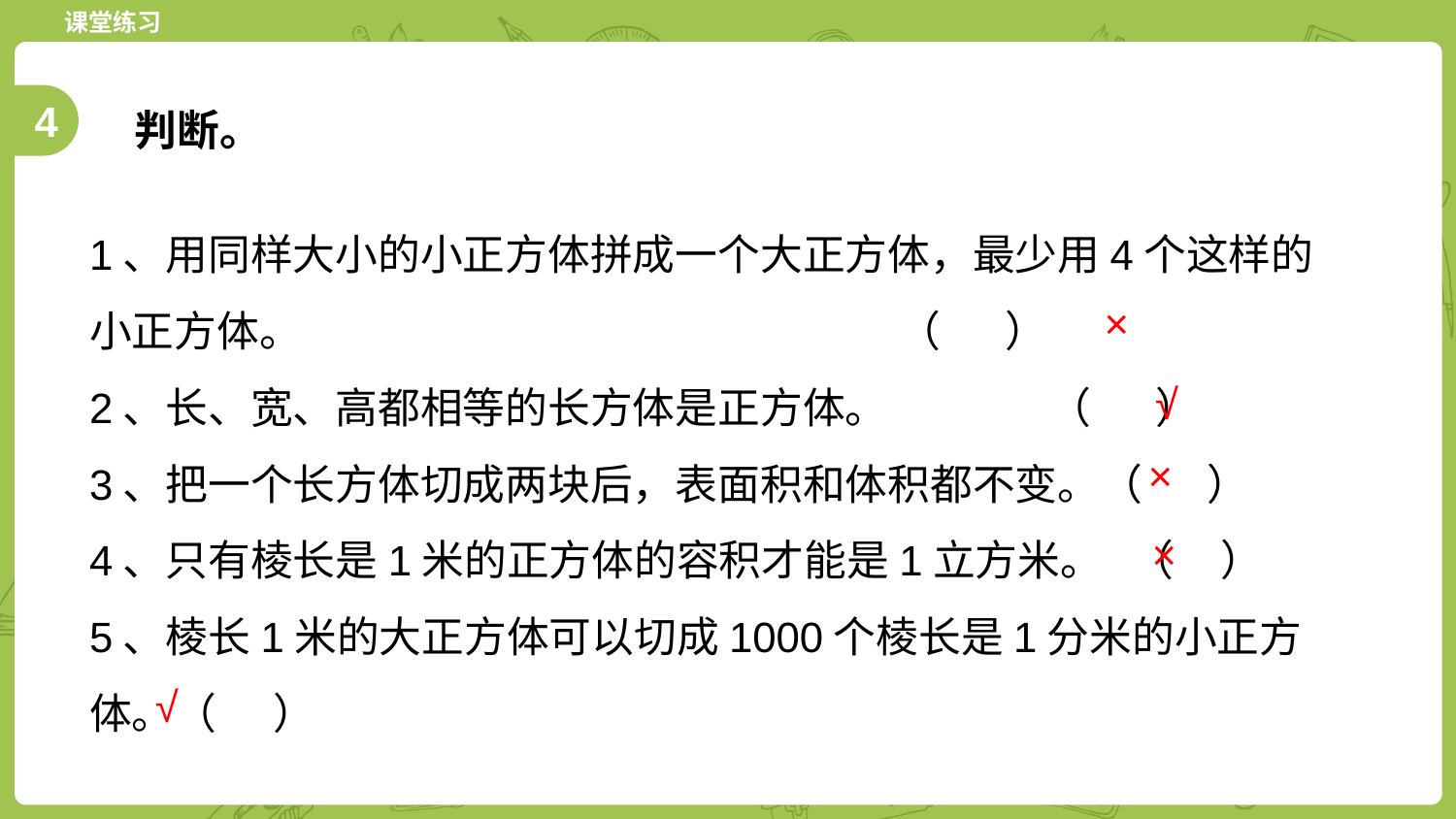

4
判断。
1、用同样大小的小正方体拼成一个大正方体，最少用4个这样的小正方体。                                                               （   ）
2、长、宽、高都相等的长方体是正方体。                 （   ）
3、把一个长方体切成两块后，表面积和体积都不变。（   ）
4、只有棱长是1米的正方体的容积才能是1立方米。   （     ）
5、棱长1米的大正方体可以切成1000个棱长是1分米的小正方体。（      ）
×
√
×
×
√